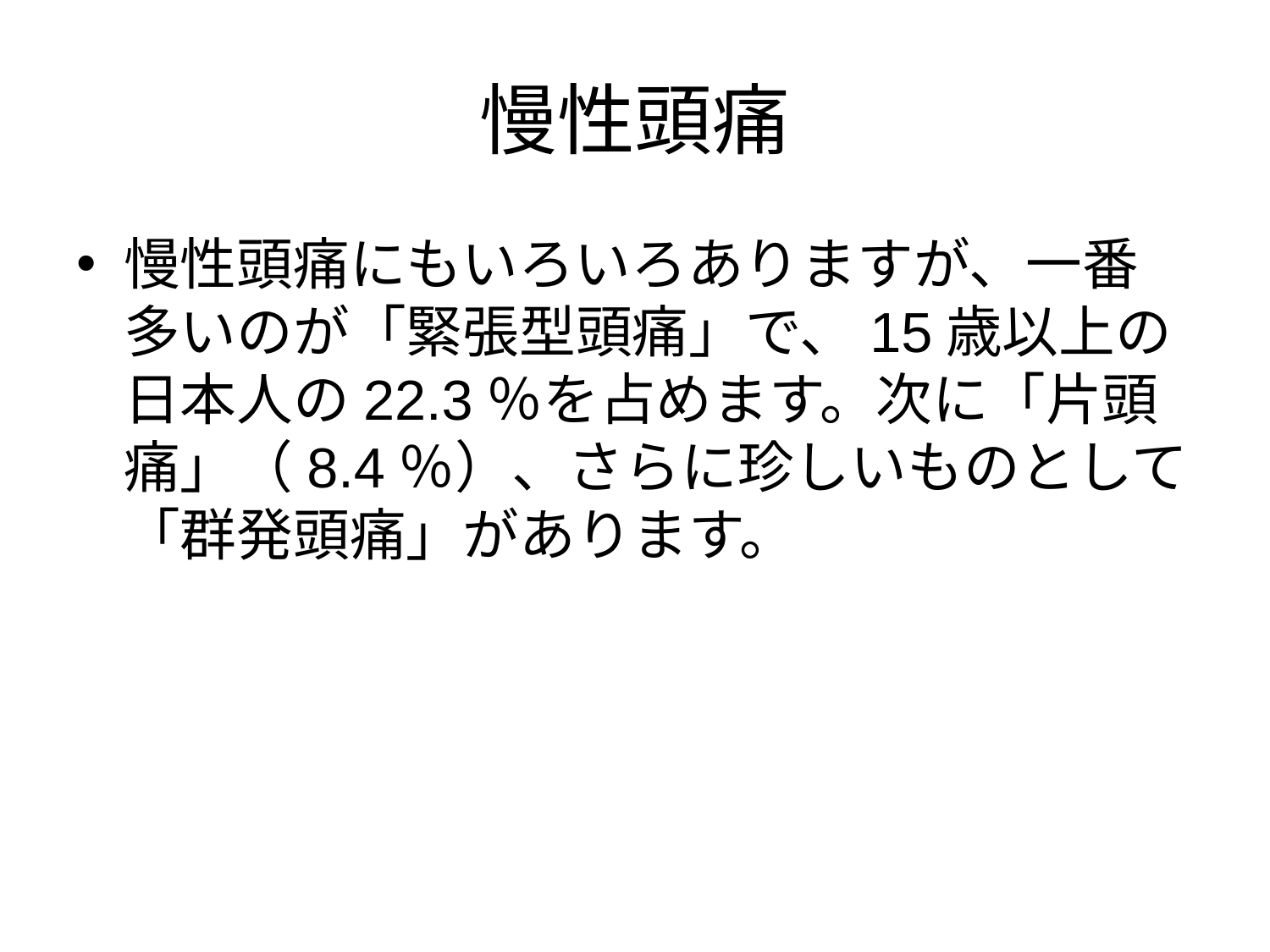

# 慢性頭痛
慢性頭痛にもいろいろありますが、一番多いのが「緊張型頭痛」で、15歳以上の日本人の22.3％を占めます。次に「片頭痛」（8.4％）、さらに珍しいものとして「群発頭痛」があります。